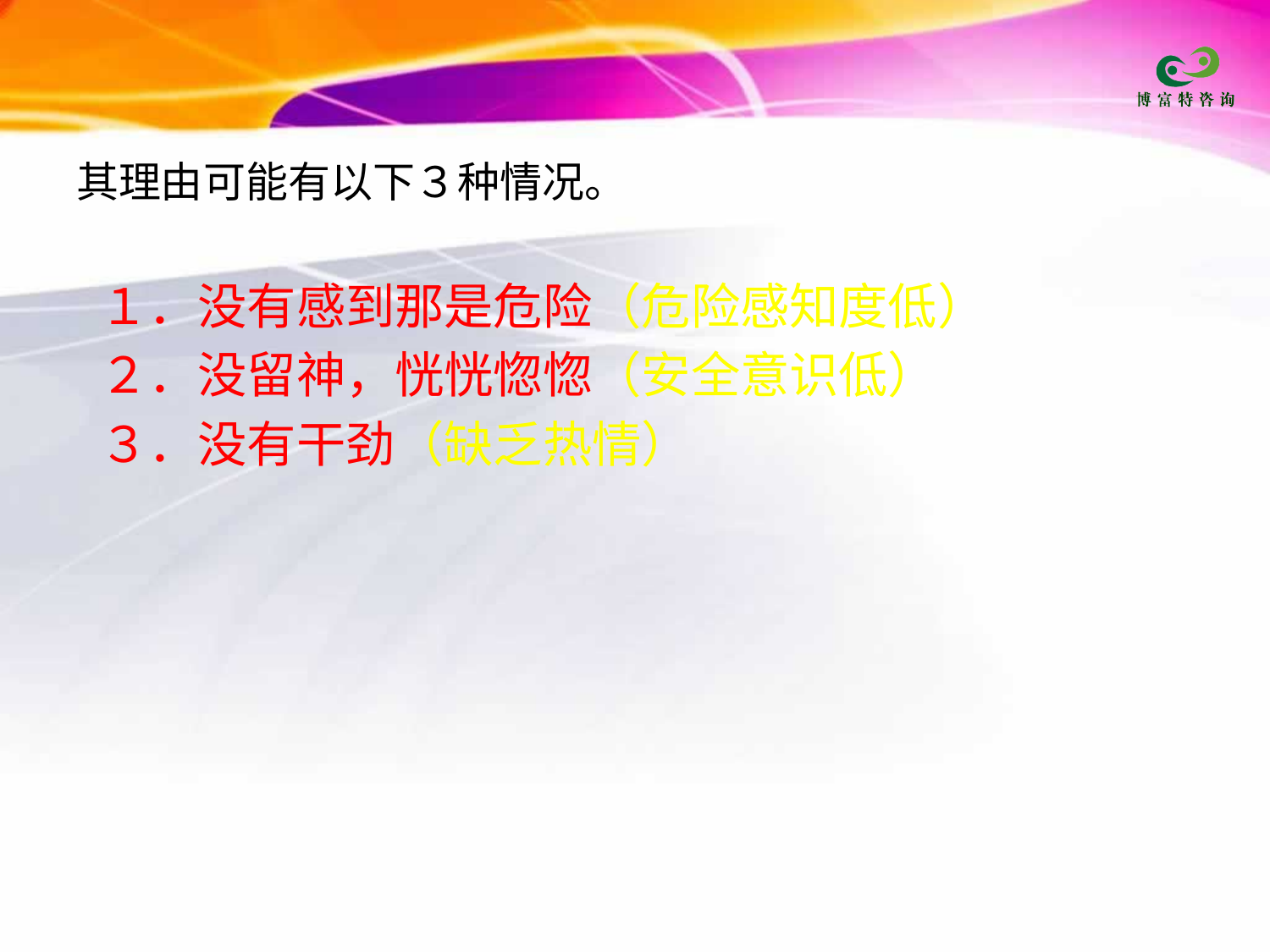

其理由可能有以下３种情况。

 １．没有感到那是危险（危险感知度低）
 ２．没留神，恍恍惚惚（安全意识低）
 ３．没有干劲（缺乏热情）